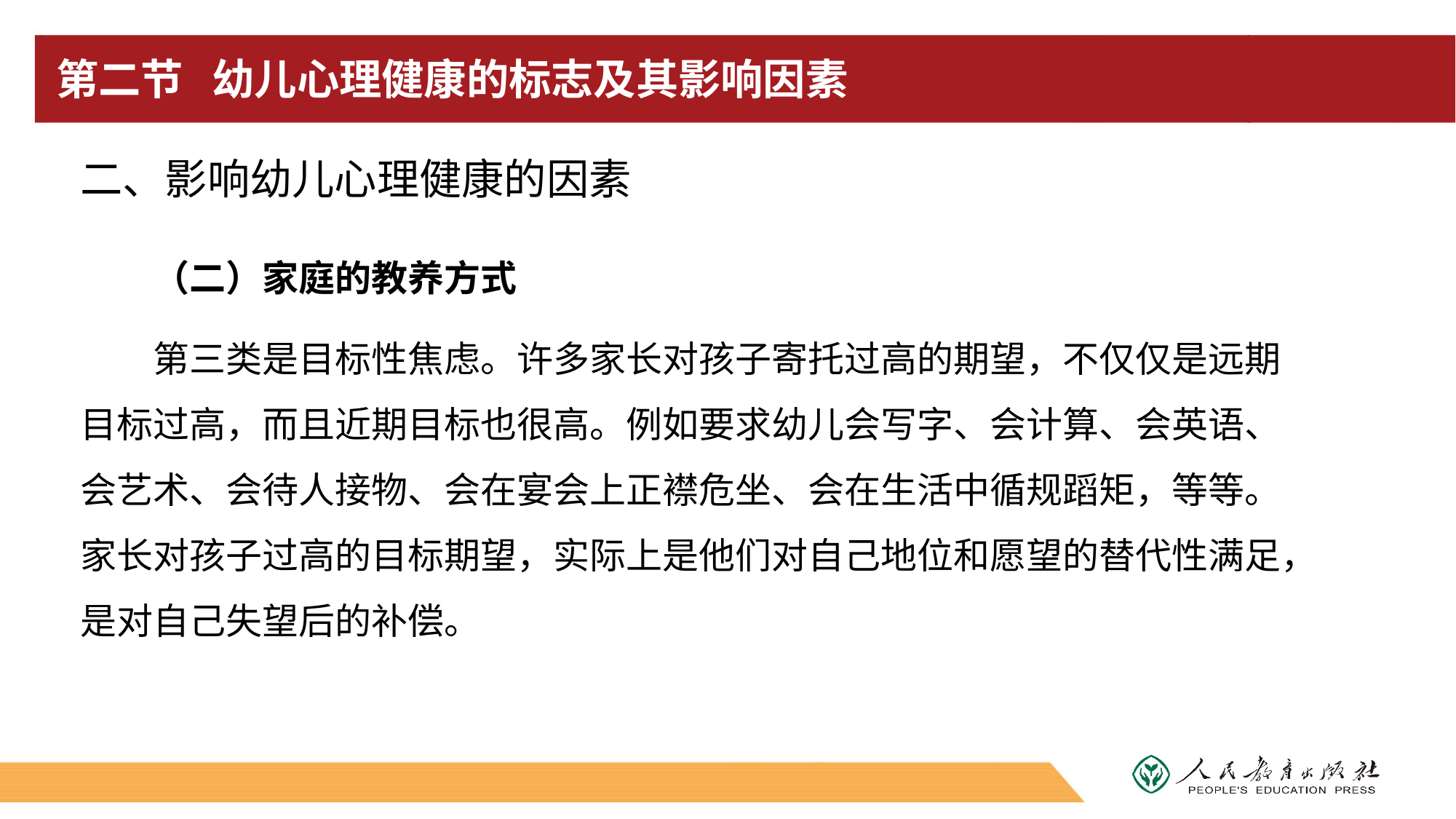

# 第二节   幼儿心理健康的标志及其影响因素
二、影响幼儿心理健康的因素
（二）家庭的教养方式
第三类是目标性焦虑。许多家长对孩子寄托过高的期望，不仅仅是远期目标过高，而且近期目标也很高。例如要求幼儿会写字、会计算、会英语、会艺术、会待人接物、会在宴会上正襟危坐、会在生活中循规蹈矩，等等。家长对孩子过高的目标期望，实际上是他们对自己地位和愿望的替代性满足，是对自己失望后的补偿。